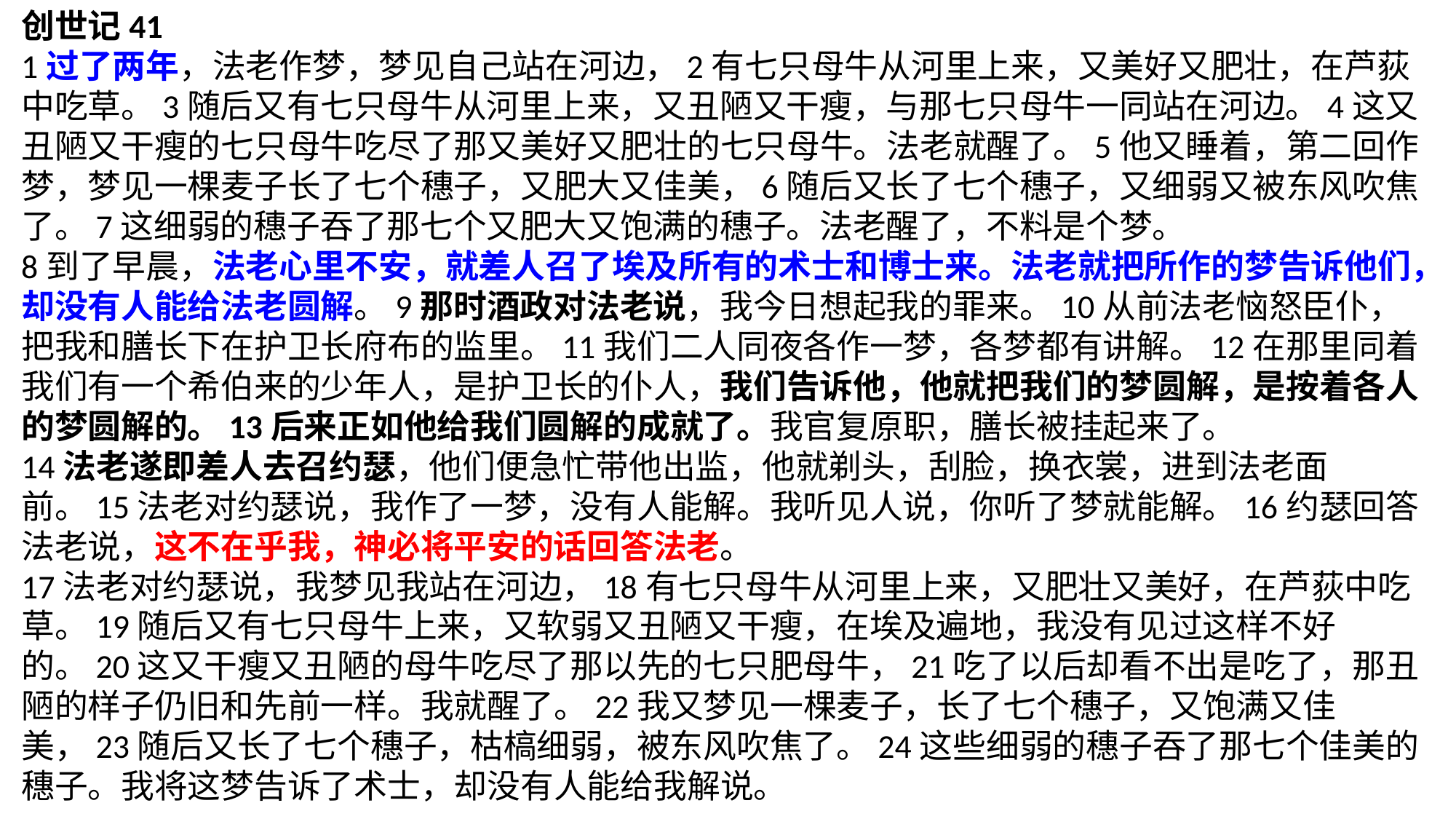

创世记41
1过了两年，法老作梦，梦见自己站在河边，2有七只母牛从河里上来，又美好又肥壮，在芦荻中吃草。3随后又有七只母牛从河里上来，又丑陋又干瘦，与那七只母牛一同站在河边。4这又丑陋又干瘦的七只母牛吃尽了那又美好又肥壮的七只母牛。法老就醒了。5他又睡着，第二回作梦，梦见一棵麦子长了七个穗子，又肥大又佳美，6随后又长了七个穗子，又细弱又被东风吹焦了。7这细弱的穗子吞了那七个又肥大又饱满的穗子。法老醒了，不料是个梦。
8到了早晨，法老心里不安，就差人召了埃及所有的术士和博士来。法老就把所作的梦告诉他们，却没有人能给法老圆解。9那时酒政对法老说，我今日想起我的罪来。10从前法老恼怒臣仆，把我和膳长下在护卫长府布的监里。11我们二人同夜各作一梦，各梦都有讲解。12在那里同着我们有一个希伯来的少年人，是护卫长的仆人，我们告诉他，他就把我们的梦圆解，是按着各人的梦圆解的。13后来正如他给我们圆解的成就了。我官复原职，膳长被挂起来了。
14法老遂即差人去召约瑟，他们便急忙带他出监，他就剃头，刮脸，换衣裳，进到法老面前。15法老对约瑟说，我作了一梦，没有人能解。我听见人说，你听了梦就能解。16约瑟回答法老说，这不在乎我，神必将平安的话回答法老。
17法老对约瑟说，我梦见我站在河边，18有七只母牛从河里上来，又肥壮又美好，在芦荻中吃草。19随后又有七只母牛上来，又软弱又丑陋又干瘦，在埃及遍地，我没有见过这样不好的。20这又干瘦又丑陋的母牛吃尽了那以先的七只肥母牛，21吃了以后却看不出是吃了，那丑陋的样子仍旧和先前一样。我就醒了。22我又梦见一棵麦子，长了七个穗子，又饱满又佳美，23随后又长了七个穗子，枯槁细弱，被东风吹焦了。24这些细弱的穗子吞了那七个佳美的穗子。我将这梦告诉了术士，却没有人能给我解说。